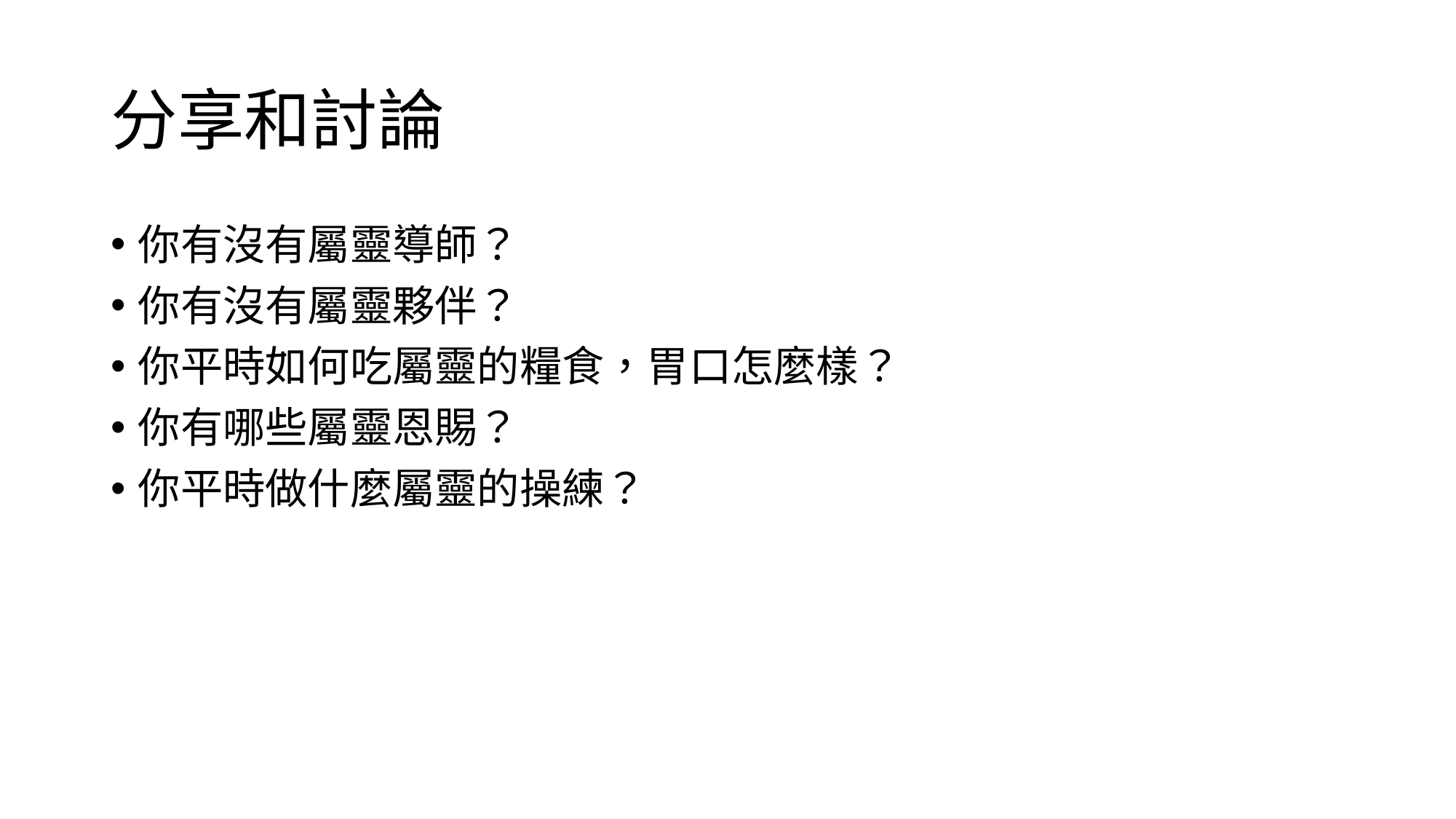

# 分享和討論
你有沒有屬靈導師？
你有沒有屬靈夥伴？
你平時如何吃屬靈的糧食，胃口怎麼樣？
你有哪些屬靈恩賜？
你平時做什麼屬靈的操練？